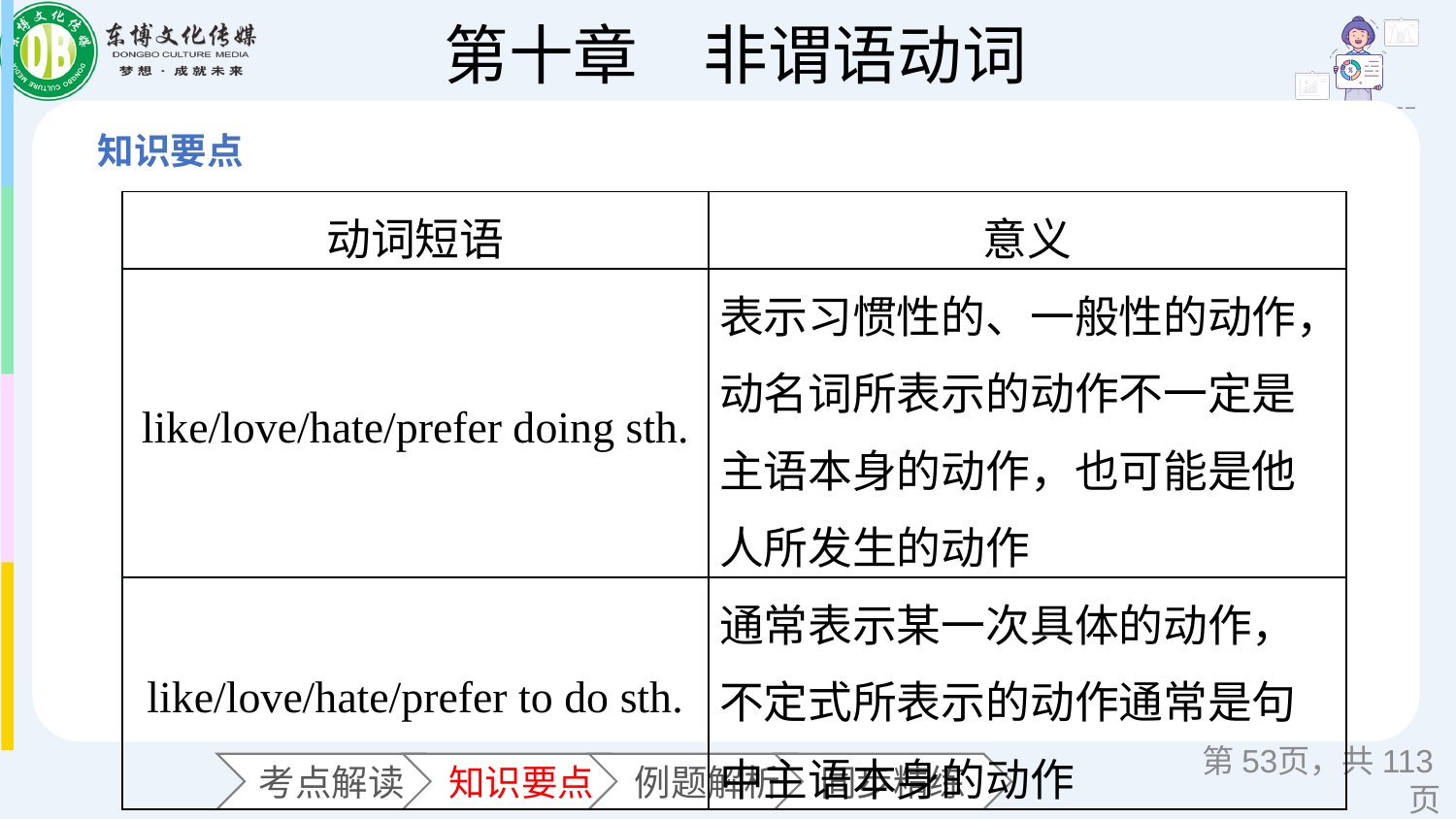

| 动词短语 | 意义 |
| --- | --- |
| like/love/hate/prefer doing sth. | 表示习惯性的、一般性的动作，动名词所表示的动作不一定是主语本身的动作，也可能是他人所发生的动作 |
| like/love/hate/prefer to do sth. | 通常表示某一次具体的动作，不定式所表示的动作通常是句中主语本身的动作 |
第53页，共113页